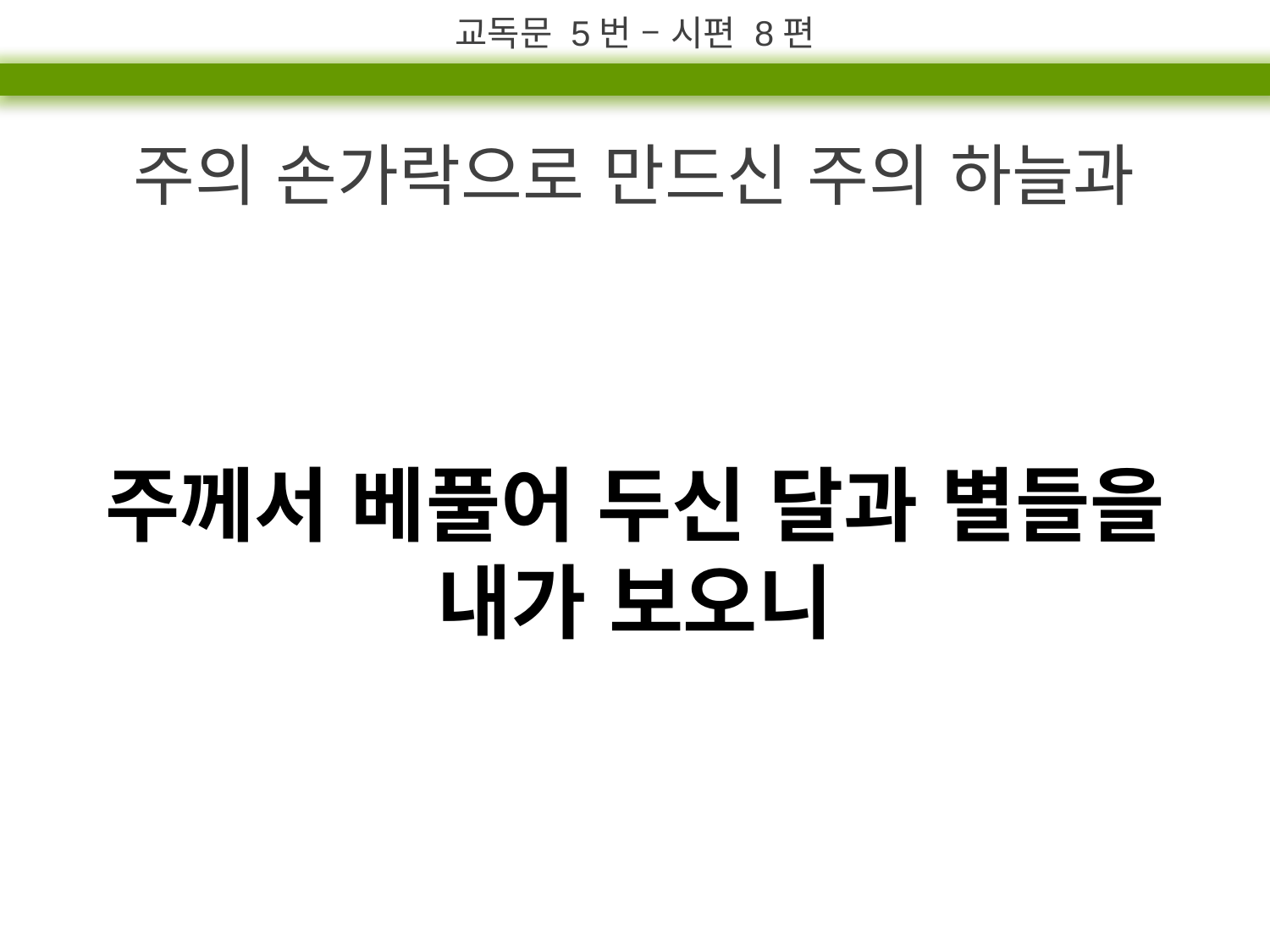

교독문 5번 – 시편 8편

주의 손가락으로 만드신 주의 하늘과
주께서 베풀어 두신 달과 별들을
내가 보오니